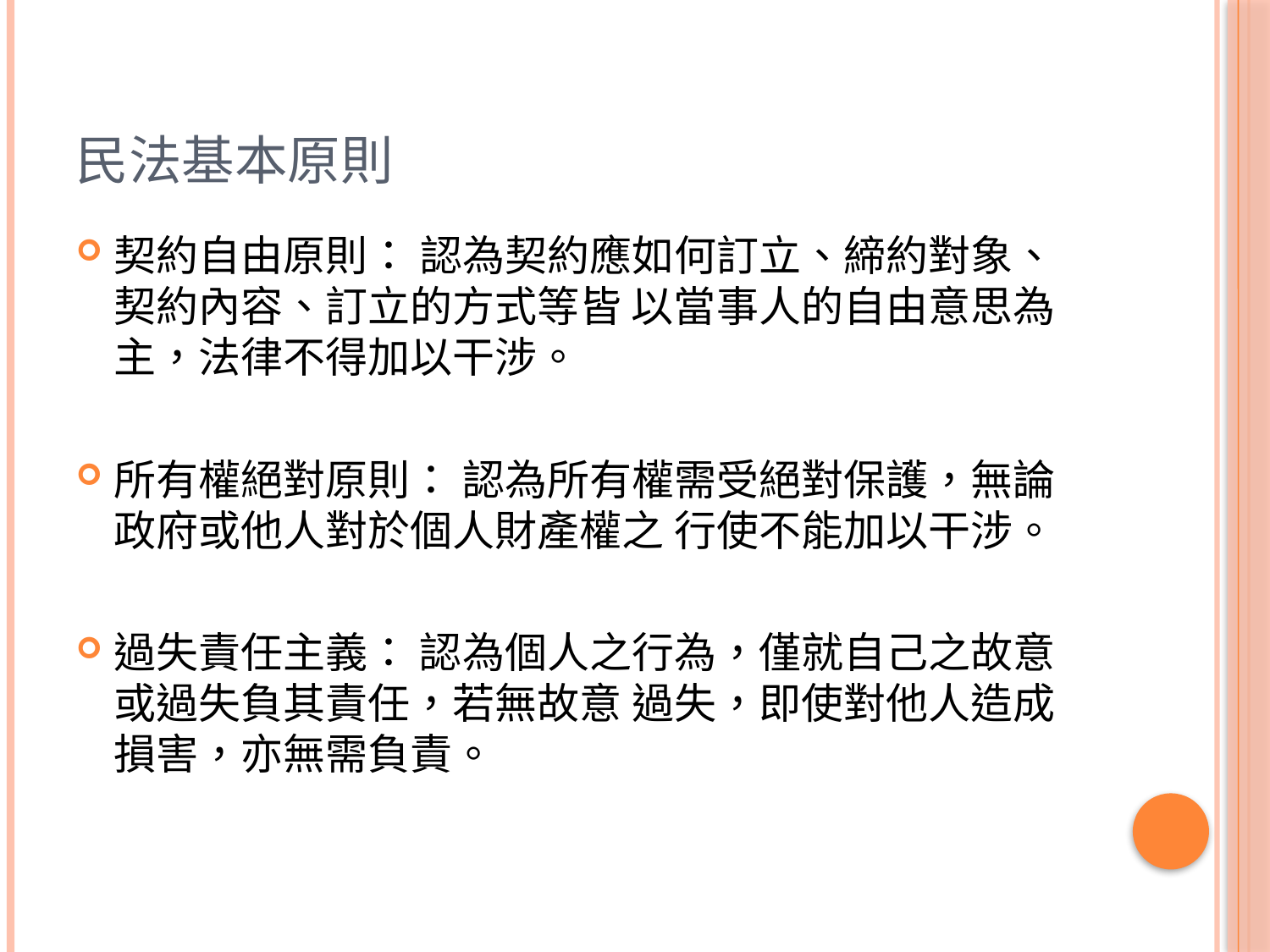

# 民法基本原則
契約自由原則： 認為契約應如何訂立、締約對象、契約內容、訂立的方式等皆 以當事人的自由意思為主，法律不得加以干涉。

所有權絕對原則： 認為所有權需受絕對保護，無論政府或他人對於個人財產權之 行使不能加以干涉。

過失責任主義： 認為個人之行為，僅就自己之故意或過失負其責任，若無故意 過失，即使對他人造成損害，亦無需負責。